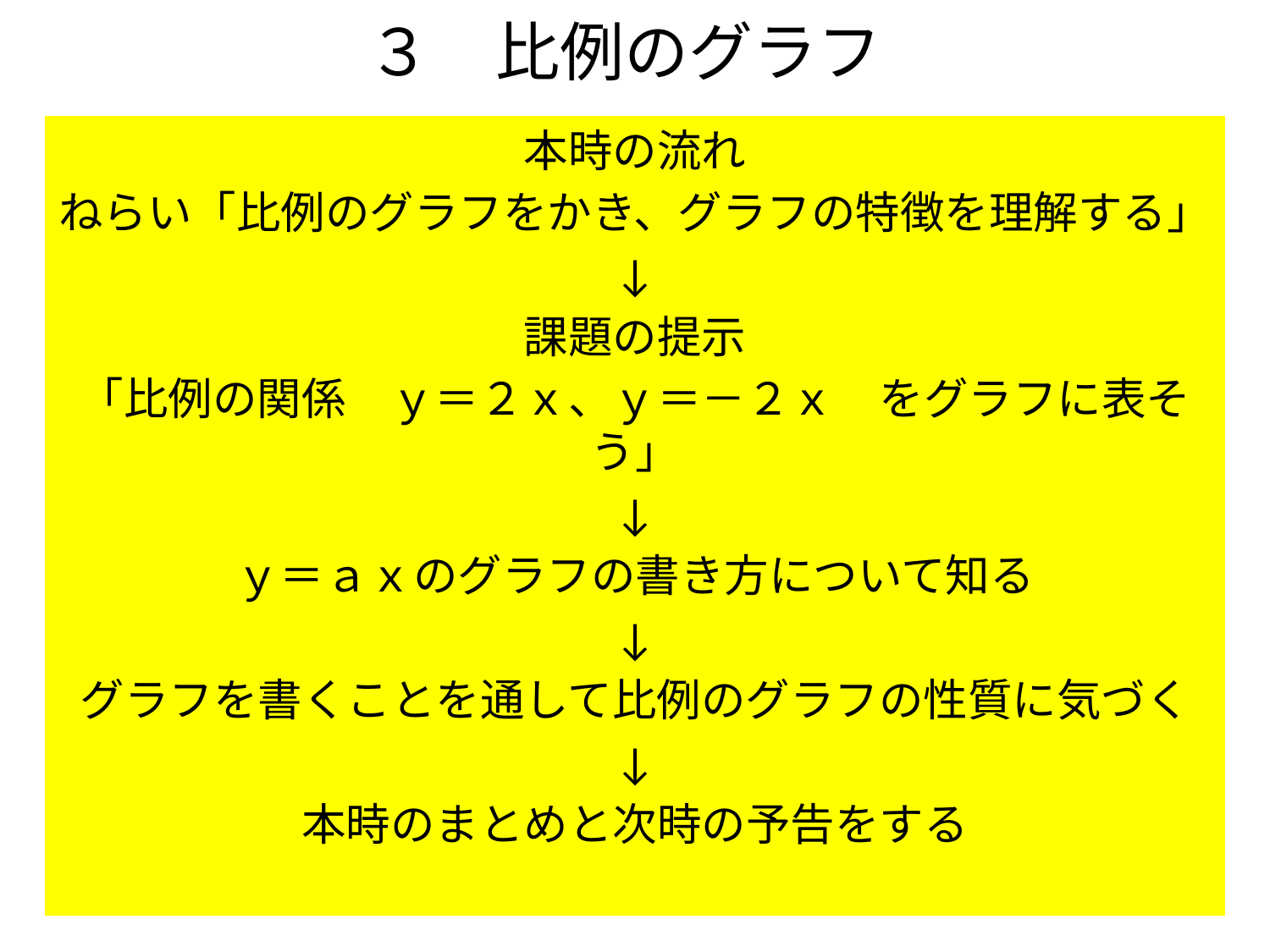

# ３　比例のグラフ
本時の流れ
ねらい「比例のグラフをかき、グラフの特徴を理解する」
↓
課題の提示
「比例の関係　ｙ＝２ｘ、ｙ＝－２ｘ　をグラフに表そう」
↓
ｙ＝ａｘのグラフの書き方について知る
↓
グラフを書くことを通して比例のグラフの性質に気づく
↓
本時のまとめと次時の予告をする